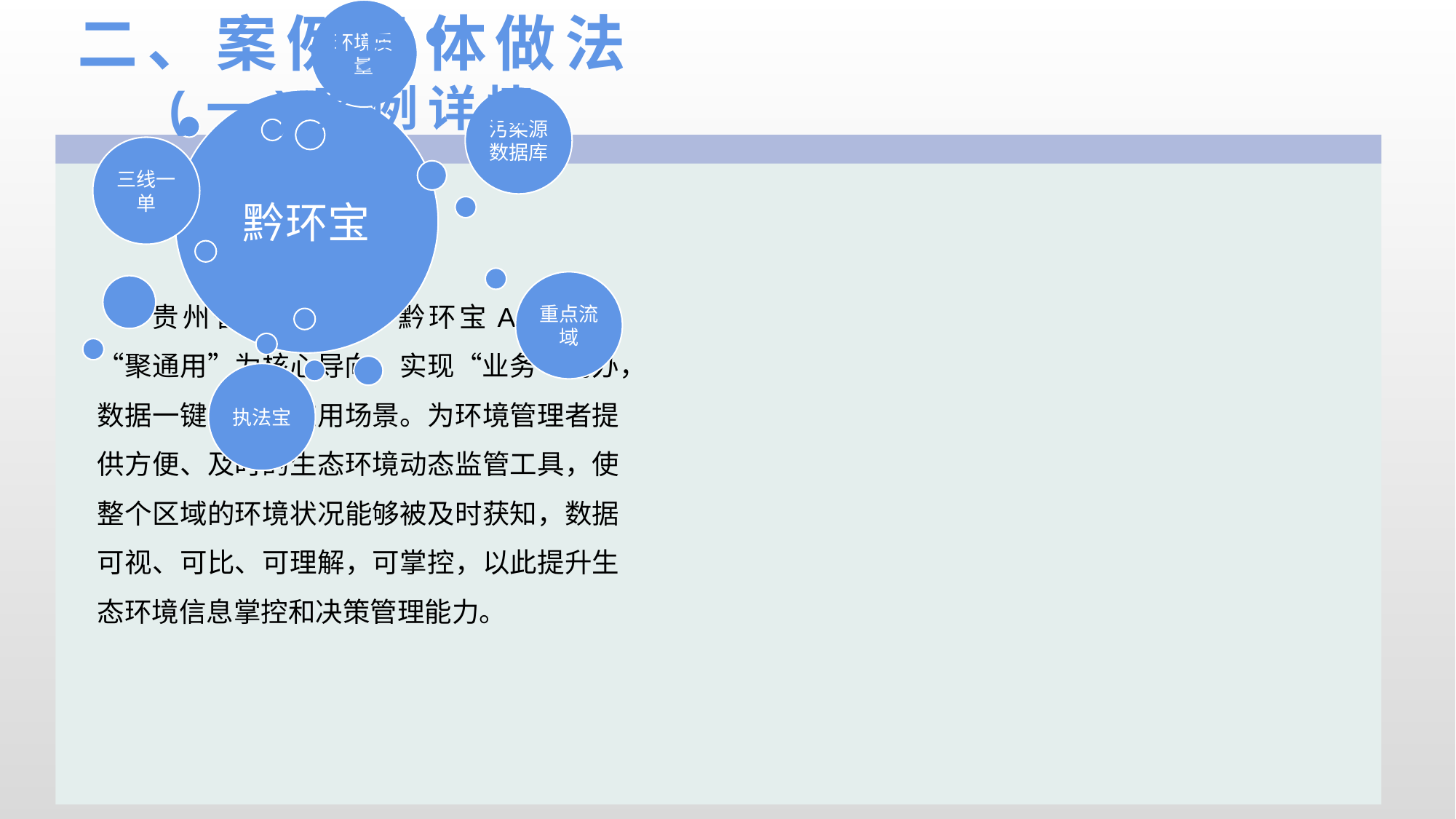

二、案例具体做法
(一)案例详情

黔环宝
三线一单
污染源数据库
重点流域
执法宝
环境质量
贵州省生态环境厅黔环宝APP是以“聚通用”为核心导向，实现“业务一网办，数据一键查”的应用场景。为环境管理者提供方便、及时的生态环境动态监管工具，使整个区域的环境状况能够被及时获知，数据可视、可比、可理解，可掌控，以此提升生态环境信息掌控和决策管理能力。